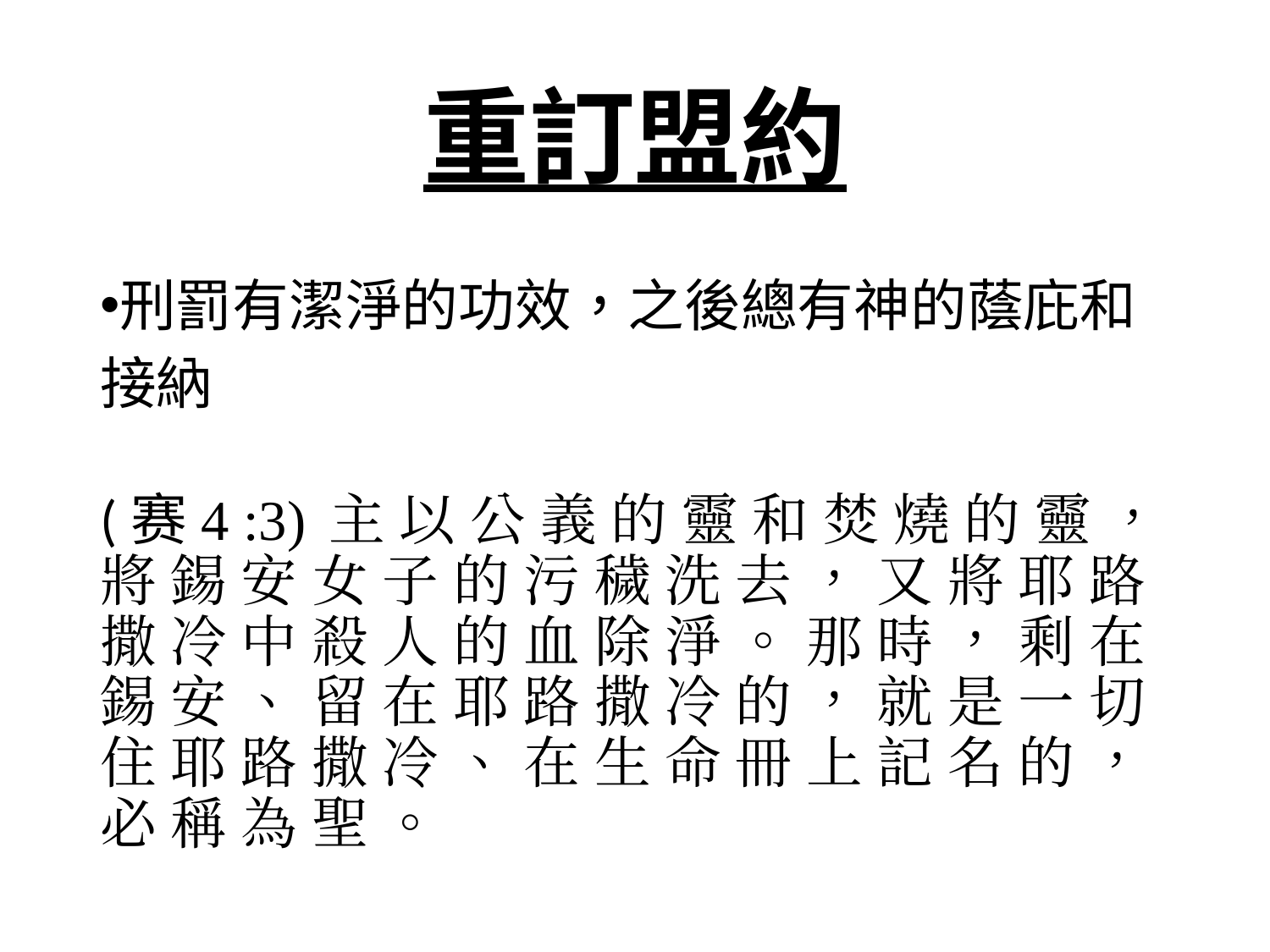

# 重訂盟約
刑罰有潔淨的功效，之後總有神的蔭庇和接納

(赛4 :3) 主 以 公 義 的 靈 和 焚 燒 的 靈 ， 將 錫 安 女 子 的 污 穢 洗 去 ， 又 將 耶 路 撒 冷 中 殺 人 的 血 除 淨 。 那 時 ， 剩 在 錫 安 、 留 在 耶 路 撒 冷 的 ， 就 是 一 切 住 耶 路 撒 冷 、 在 生 命 冊 上 記 名 的 ， 必 稱 為 聖 。